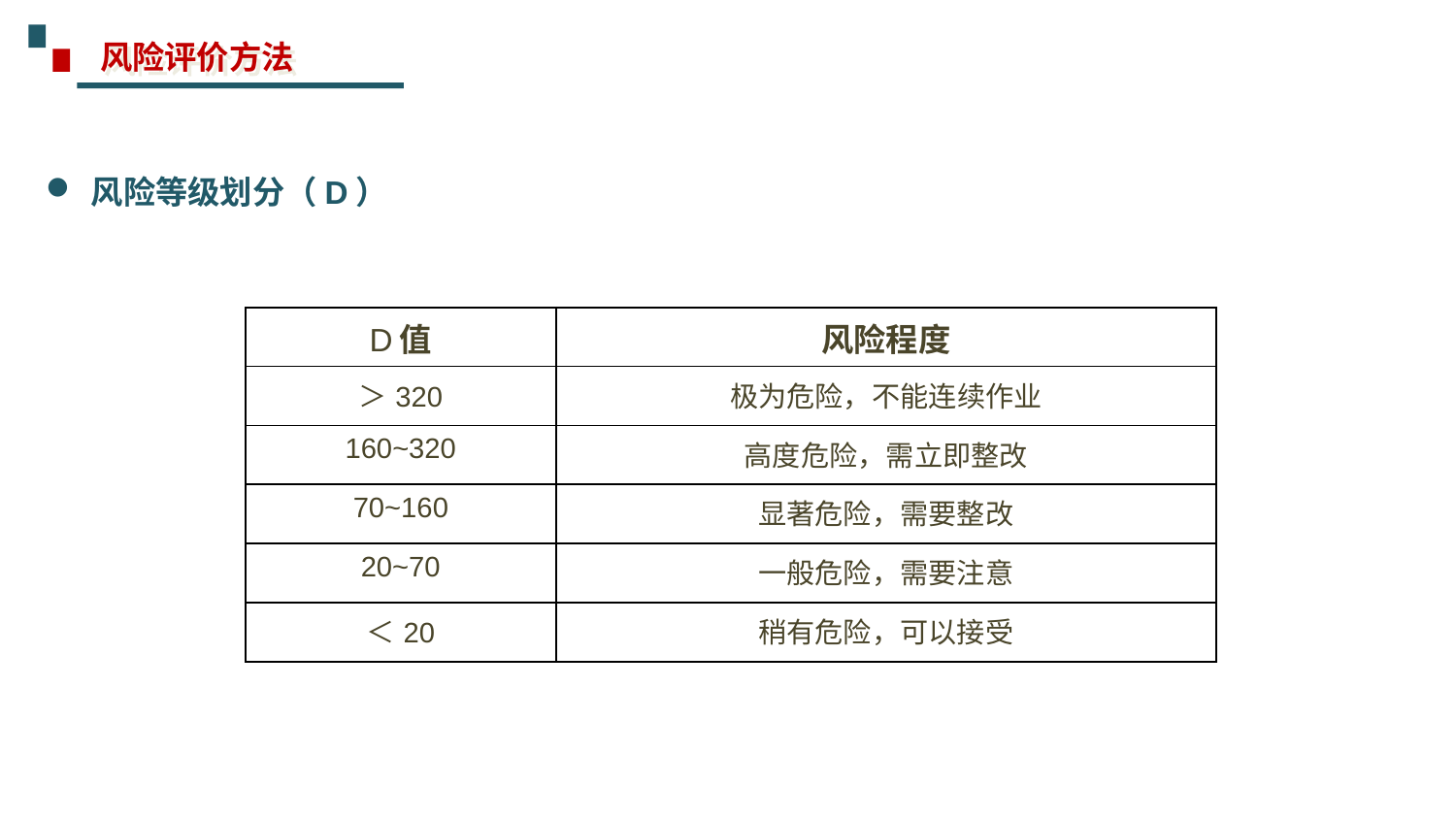

风险评价方法

风险等级划分（D）
| D值 | 风险程度 |
| --- | --- |
| ＞320 | 极为危险，不能连续作业 |
| 160~320 | 高度危险，需立即整改 |
| 70~160 | 显著危险，需要整改 |
| 20~70 | 一般危险，需要注意 |
| ＜20 | 稍有危险，可以接受 |
33